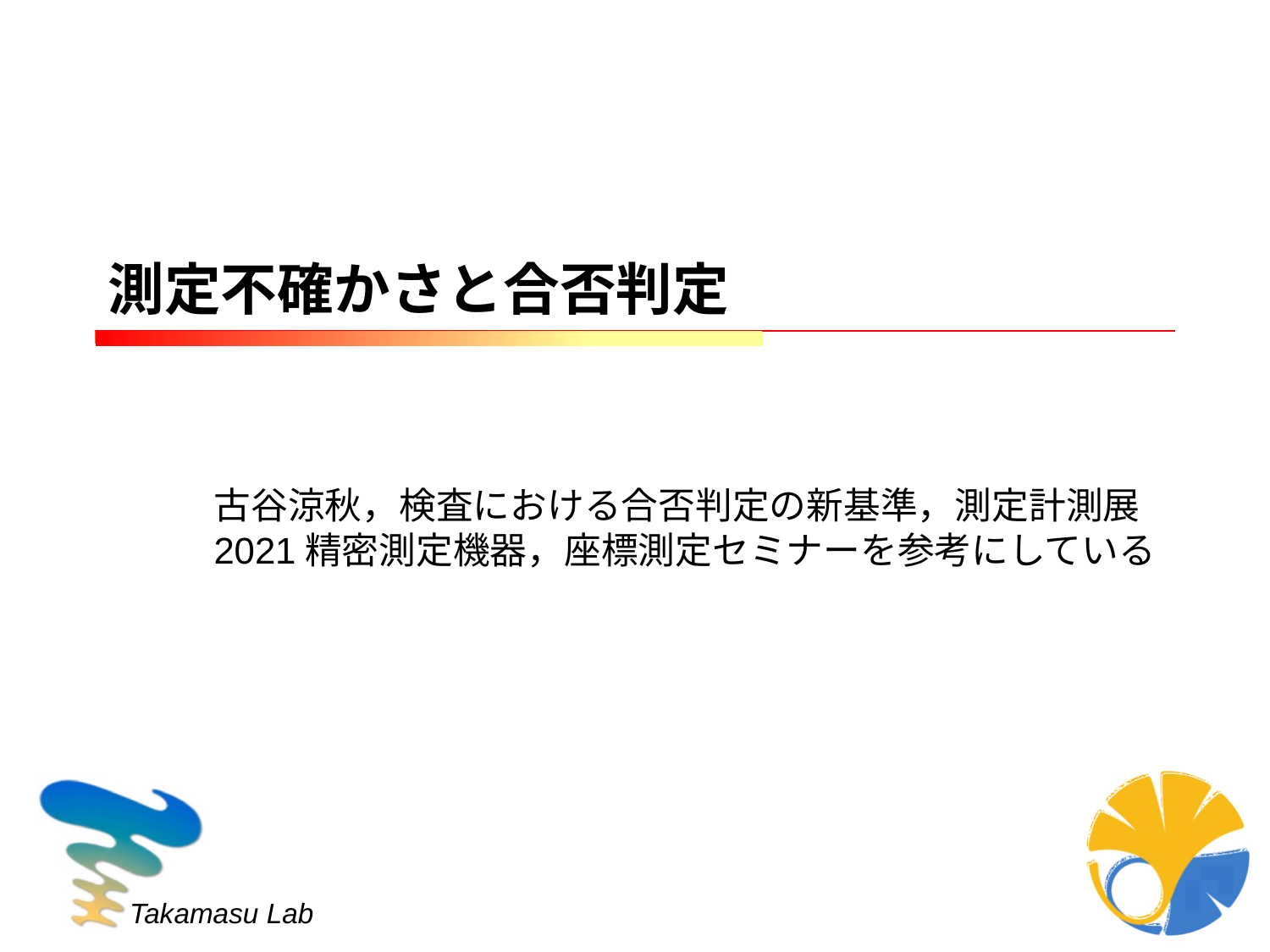

# 測定不確かさと合否判定
古谷涼秋，検査における合否判定の新基準，測定計測展2021精密測定機器，座標測定セミナーを参考にしている